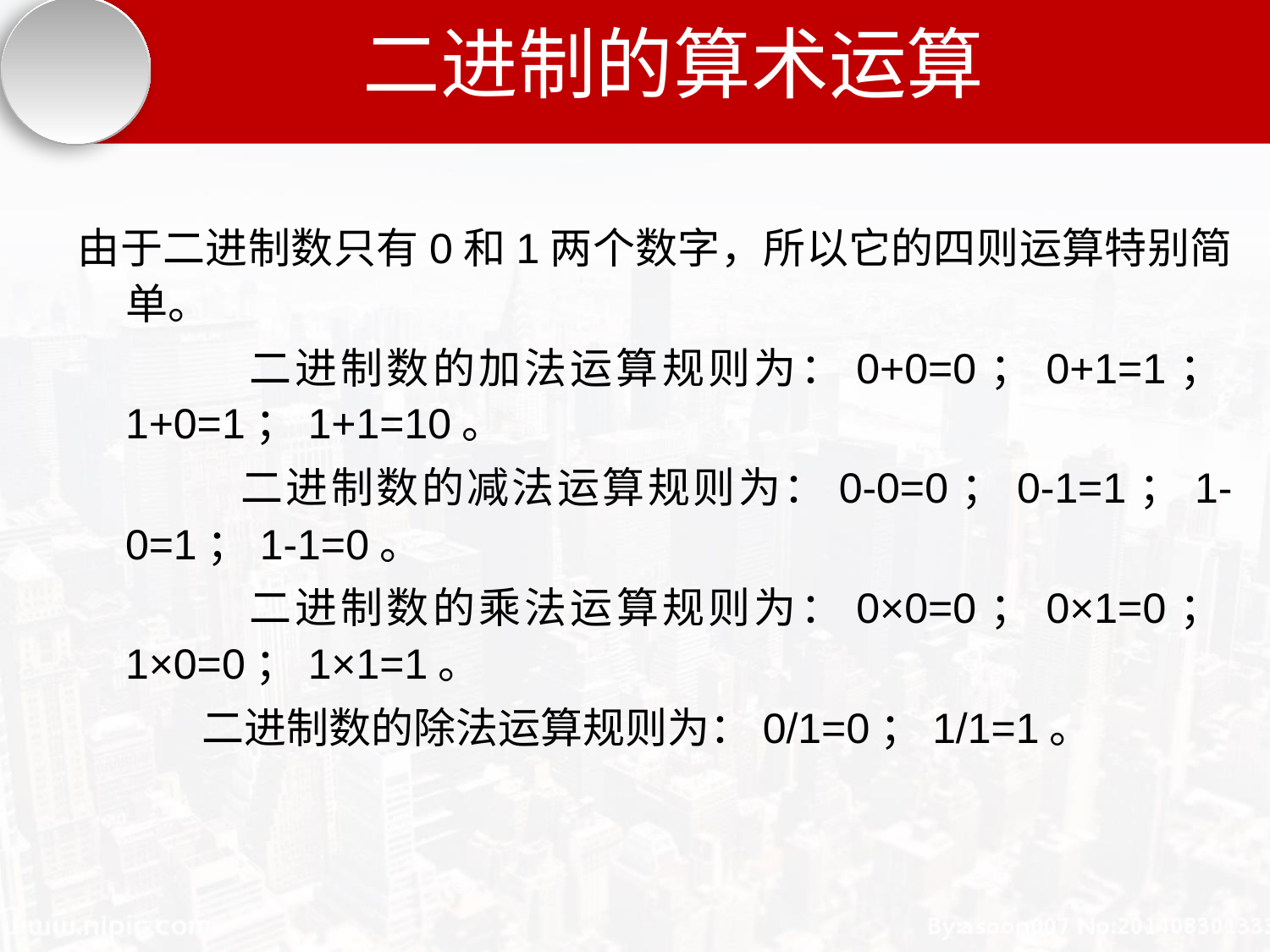

# 二进制的算术运算
由于二进制数只有0和1两个数字，所以它的四则运算特别简单。
            二进制数的加法运算规则为：0+0=0；0+1=1；1+0=1；1+1=10。
            二进制数的减法运算规则为：0-0=0；0-1=1；1-0=1；1-1=0。
            二进制数的乘法运算规则为：0×0=0；0×1=0；1×0=0；1×1=1。
            二进制数的除法运算规则为：0/1=0；1/1=1。

47